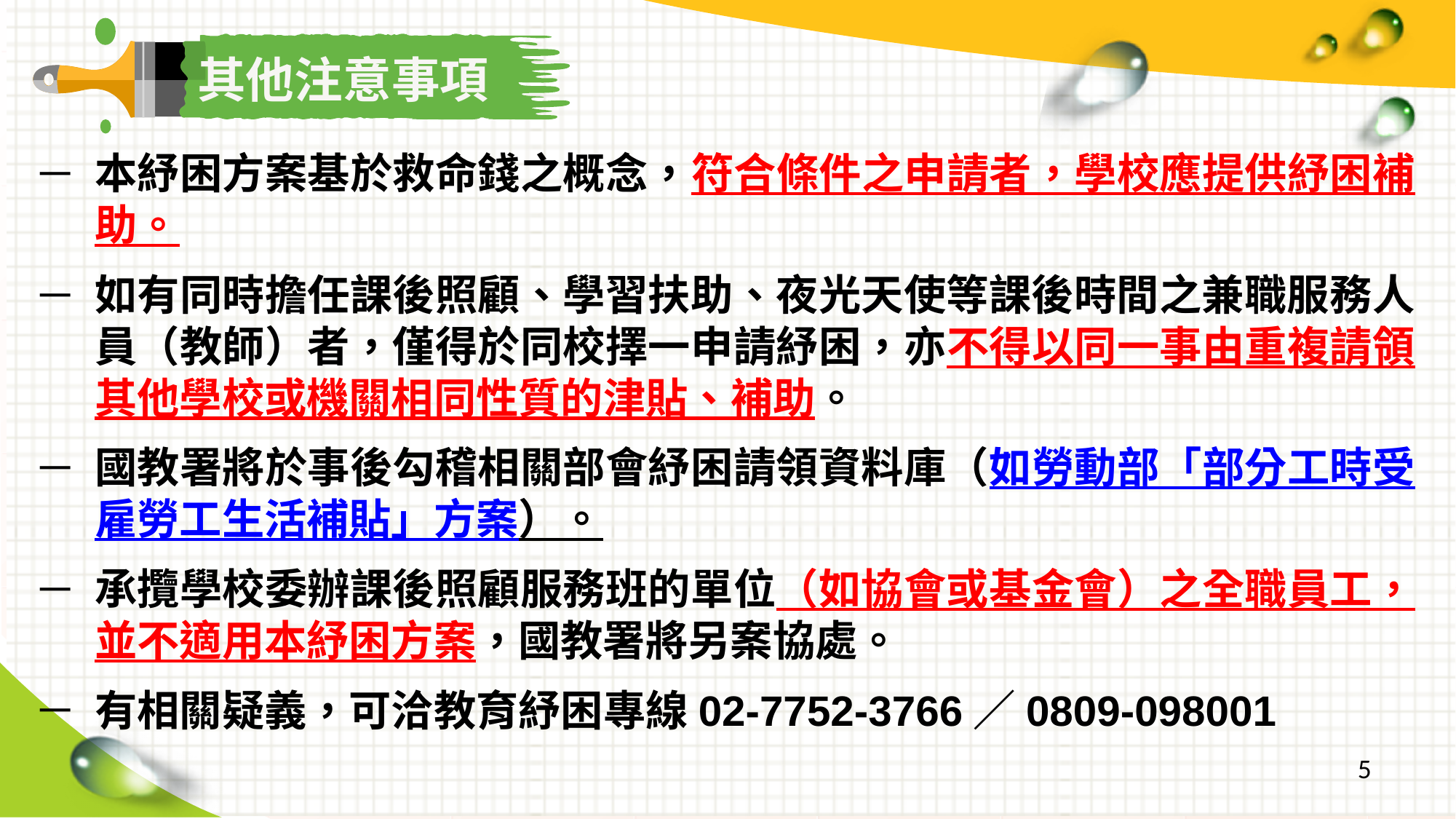

其他注意事項

本紓困方案基於救命錢之概念，符合條件之申請者，學校應提供紓困補助。
如有同時擔任課後照顧、學習扶助、夜光天使等課後時間之兼職服務人員（教師）者，僅得於同校擇一申請紓困，亦不得以同一事由重複請領其他學校或機關相同性質的津貼、補助。
國教署將於事後勾稽相關部會紓困請領資料庫（如勞動部「部分工時受雇勞工生活補貼」方案）。
承攬學校委辦課後照顧服務班的單位（如協會或基金會）之全職員工，並不適用本紓困方案，國教署將另案協處。
有相關疑義，可洽教育紓困專線02-7752-3766／0809-098001

5